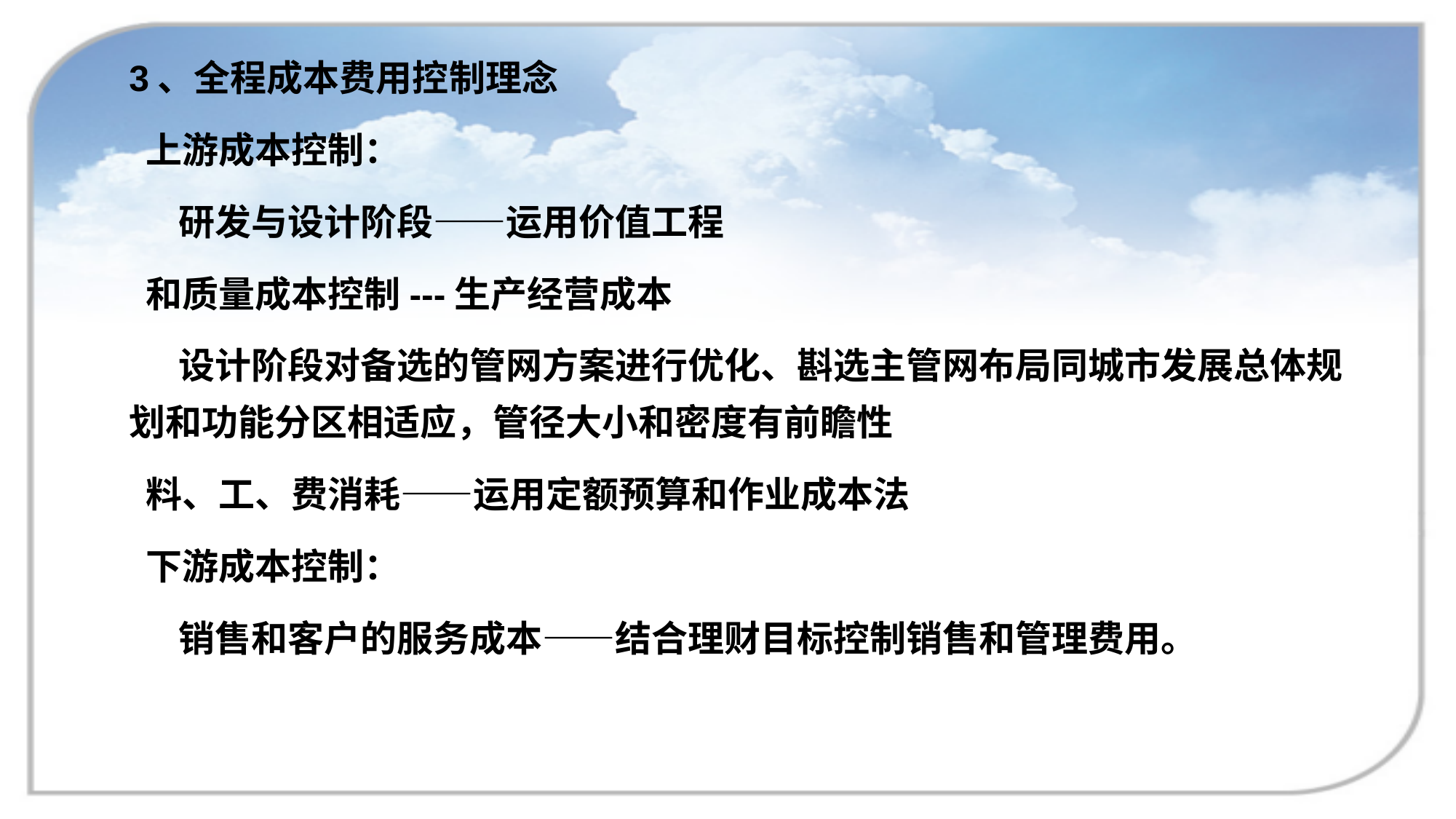

3、全程成本费用控制理念
 上游成本控制：
     研发与设计阶段——运用价值工程
 和质量成本控制---生产经营成本
     设计阶段对备选的管网方案进行优化、斟选主管网布局同城市发展总体规划和功能分区相适应，管径大小和密度有前瞻性
 料、工、费消耗——运用定额预算和作业成本法
 下游成本控制：
     销售和客户的服务成本——结合理财目标控制销售和管理费用。